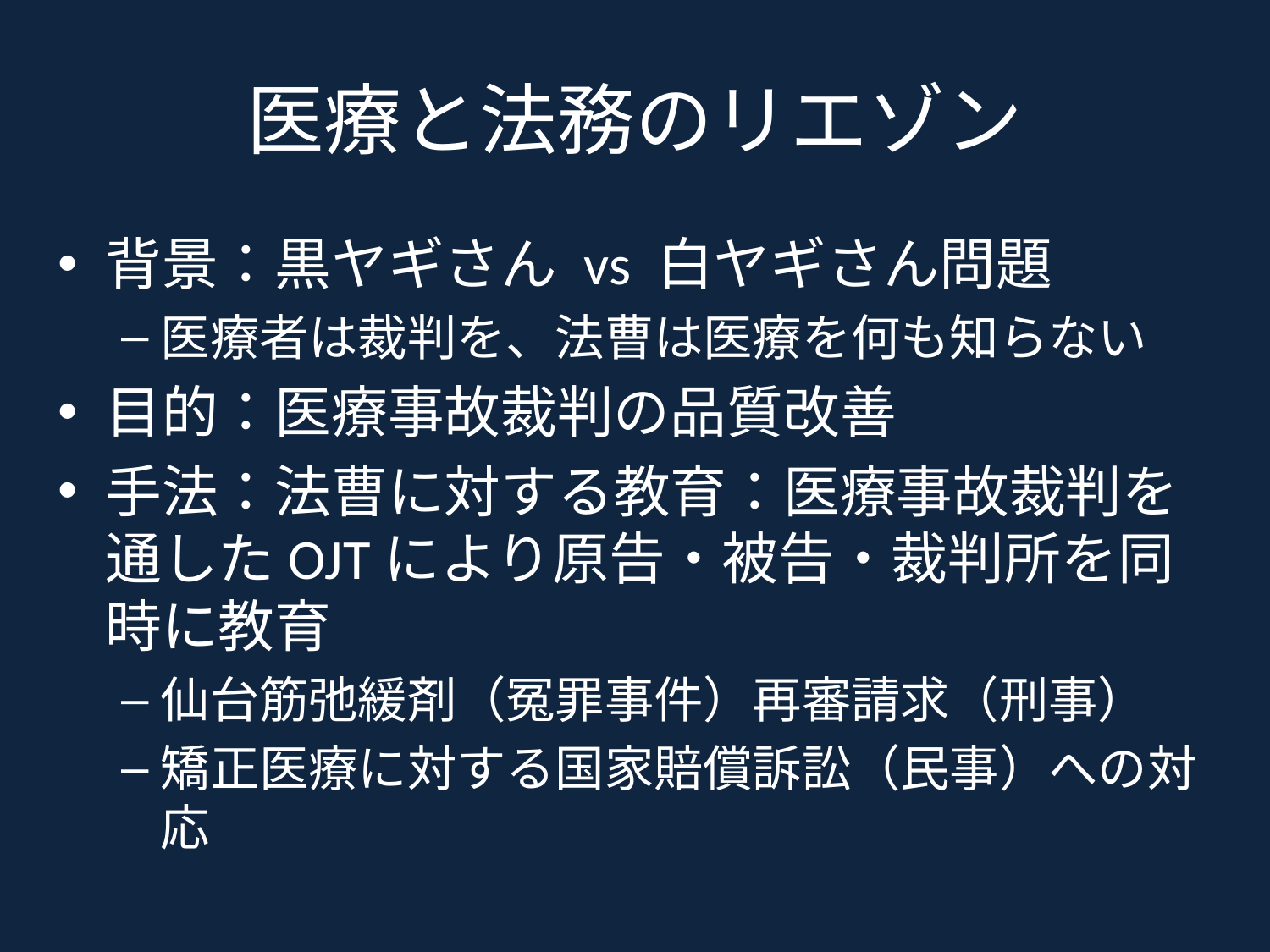

# 医療と法務のリエゾン
背景：黒ヤギさん vs 白ヤギさん問題
医療者は裁判を、法曹は医療を何も知らない
目的：医療事故裁判の品質改善
手法：法曹に対する教育：医療事故裁判を通したOJTにより原告・被告・裁判所を同時に教育
仙台筋弛緩剤（冤罪事件）再審請求（刑事）
矯正医療に対する国家賠償訴訟（民事）への対応